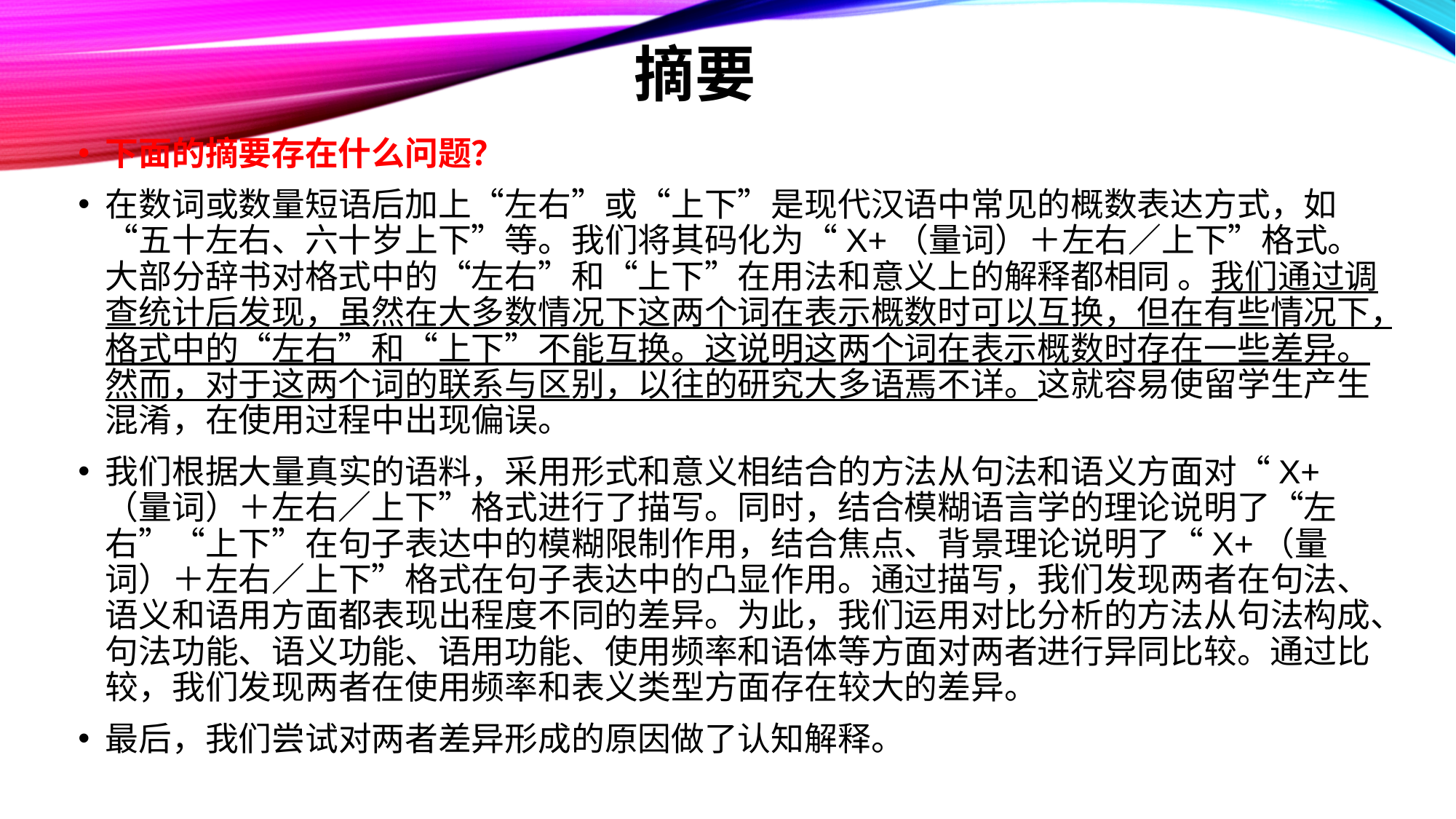

# 摘要
下面的摘要存在什么问题？
在数词或数量短语后加上“左右”或“上下”是现代汉语中常见的概数表达方式，如“五十左右、六十岁上下”等。我们将其码化为“X+（量词）＋左右／上下”格式。大部分辞书对格式中的“左右”和“上下”在用法和意义上的解释都相同 。我们通过调查统计后发现，虽然在大多数情况下这两个词在表示概数时可以互换，但在有些情况下，格式中的“左右”和“上下”不能互换。这说明这两个词在表示概数时存在一些差异。然而，对于这两个词的联系与区别，以往的研究大多语焉不详。这就容易使留学生产生混淆，在使用过程中出现偏误。
我们根据大量真实的语料，采用形式和意义相结合的方法从句法和语义方面对“X+（量词）＋左右／上下”格式进行了描写。同时，结合模糊语言学的理论说明了“左右”“上下”在句子表达中的模糊限制作用，结合焦点、背景理论说明了“X+（量词）＋左右／上下”格式在句子表达中的凸显作用。通过描写，我们发现两者在句法、语义和语用方面都表现出程度不同的差异。为此，我们运用对比分析的方法从句法构成、句法功能、语义功能、语用功能、使用频率和语体等方面对两者进行异同比较。通过比较，我们发现两者在使用频率和表义类型方面存在较大的差异。
最后，我们尝试对两者差异形成的原因做了认知解释。